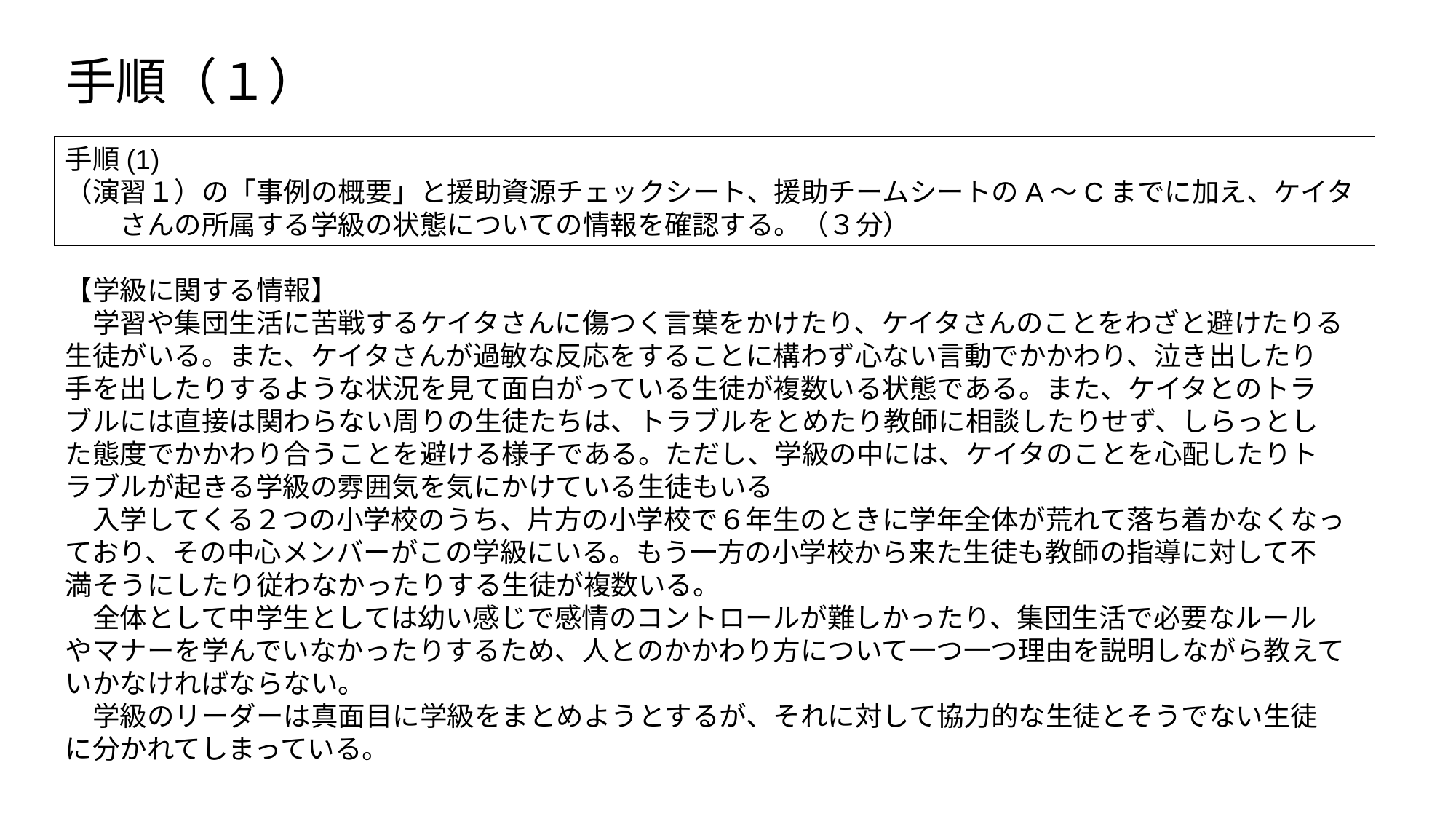

# 手順（１）
手順(1)
（演習１）の「事例の概要」と援助資源チェックシート、援助チームシートのA～Cまでに加え、ケイタさんの所属する学級の状態についての情報を確認する。（３分）
【学級に関する情報】
　学習や集団生活に苦戦するケイタさんに傷つく言葉をかけたり、ケイタさんのことをわざと避けたりる生徒がいる。また、ケイタさんが過敏な反応をすることに構わず心ない言動でかかわり、泣き出したり手を出したりするような状況を見て面白がっている生徒が複数いる状態である。また、ケイタとのトラブルには直接は関わらない周りの生徒たちは、トラブルをとめたり教師に相談したりせず、しらっとした態度でかかわり合うことを避ける様子である。ただし、学級の中には、ケイタのことを心配したりトラブルが起きる学級の雰囲気を気にかけている生徒もいる
　入学してくる２つの小学校のうち、片方の小学校で６年生のときに学年全体が荒れて落ち着かなくなっており、その中心メンバーがこの学級にいる。もう一方の小学校から来た生徒も教師の指導に対して不満そうにしたり従わなかったりする生徒が複数いる。
　全体として中学生としては幼い感じで感情のコントロールが難しかったり、集団生活で必要なルールやマナーを学んでいなかったりするため、人とのかかわり方について一つ一つ理由を説明しながら教えていかなければならない。
　学級のリーダーは真面目に学級をまとめようとするが、それに対して協力的な生徒とそうでない生徒に分かれてしまっている。